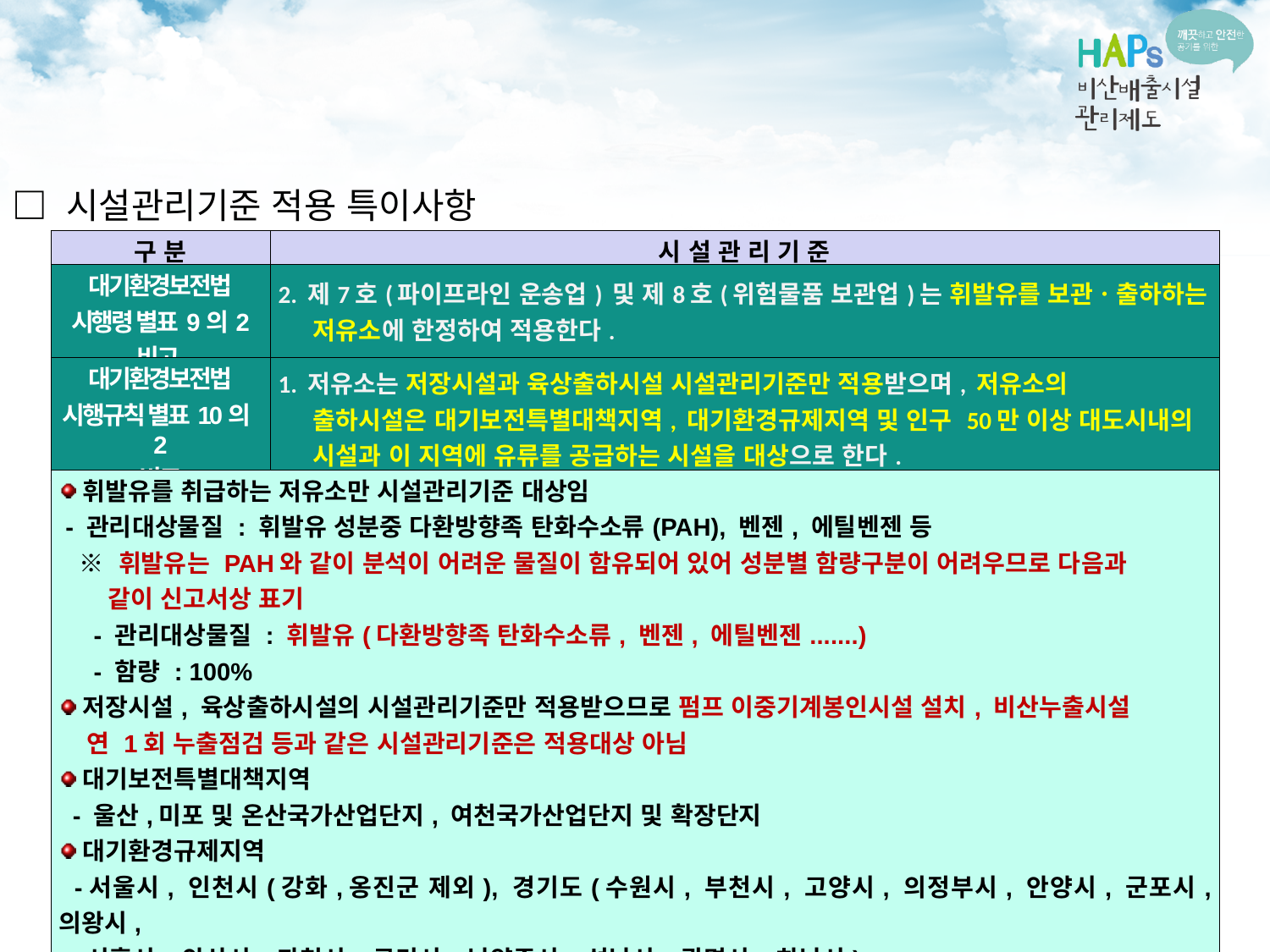

□ 시설관리기준 적용 특이사항
| 구 분 | 시 설 관 리 기 준 |
| --- | --- |
| 대기환경보전법 시행령 별표9의2 비고 | 2. 제7호(파이프라인 운송업) 및 제8호(위험물품 보관업)는 휘발유를 보관ㆍ출하하는 저유소에 한정하여 적용한다. |
| 대기환경보전법 시행규칙 별표10의2 비고 | 1. 저유소는 저장시설과 육상출하시설 시설관리기준만 적용받으며, 저유소의 출하시설은 대기보전특별대책지역, 대기환경규제지역 및 인구 50만 이상 대도시내의 시설과 이 지역에 유류를 공급하는 시설을 대상으로 한다. |
| 휘발유를 취급하는 저유소만 시설관리기준 대상임 - 관리대상물질 : 휘발유 성분중 다환방향족 탄화수소류(PAH), 벤젠, 에틸벤젠 등 ※ 휘발유는 PAH와 같이 분석이 어려운 물질이 함유되어 있어 성분별 함량구분이 어려우므로 다음과 같이 신고서상 표기 - 관리대상물질 : 휘발유(다환방향족 탄화수소류, 벤젠, 에틸벤젠.......) - 함량 : 100% 저장시설, 육상출하시설의 시설관리기준만 적용받으므로 펌프 이중기계봉인시설 설치, 비산누출시설 연 1회 누출점검 등과 같은 시설관리기준은 적용대상 아님 대기보전특별대책지역 - 울산,미포 및 온산국가산업단지, 여천국가산업단지 및 확장단지 대기환경규제지역 -서울시, 인천시(강화,옹진군 제외), 경기도(수원시, 부천시, 고양시, 의정부시, 안양시, 군포시, 의왕시, 시흥시, 안산시, 과천시, 구리시, 남양주시, 성남시, 광명시, 하남시) 인구 50만 이상 대도시(‘16년 4월 기준) - 서울시, 인천시, 수원시, 성남시, 안양시, 부천시, 안산시, 고양시, 용인시, 청주시, 천안시, 대전시, 광주시, 전주시, 대구시, 포항시, 울산시, 부산시, 김해시, 창원시 |
| --- |